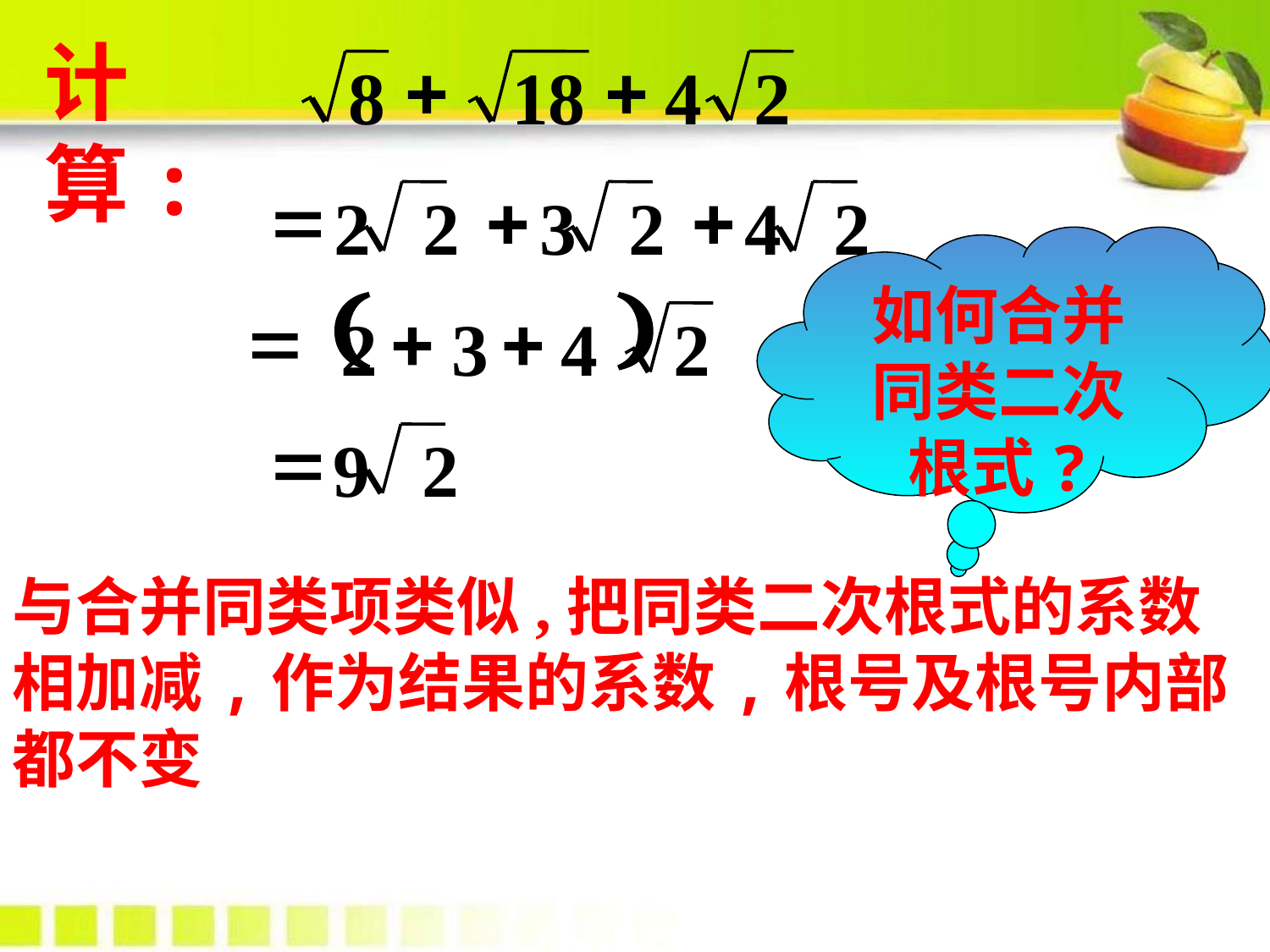

计算:
+
+
8
18
4
2

=
+
+
2
2
3
2
4
2

如何合并同类二次根式?
(
)
=
+
+
2
3
4
2

=
9
2

与合并同类项类似,把同类二次根式的系数相加减,作为结果的系数,根号及根号内部都不变